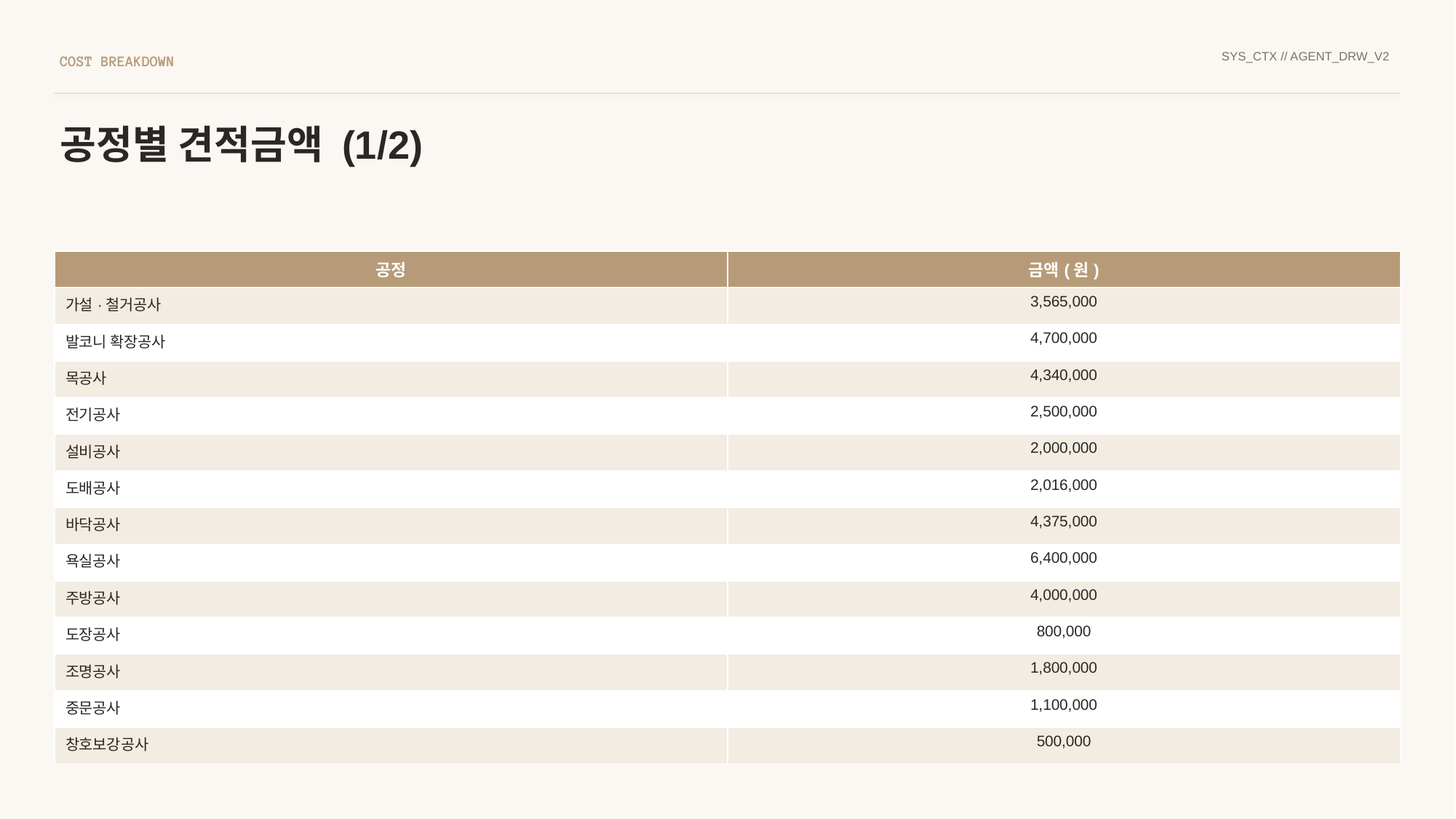

SYS_CTX // AGENT_DRW_V2
COST BREAKDOWN

공정별 견적금액 (1/2)
| 공정 | 금액(원) |
| --- | --- |
| 가설·철거공사 | 3,565,000 |
| 발코니 확장공사 | 4,700,000 |
| 목공사 | 4,340,000 |
| 전기공사 | 2,500,000 |
| 설비공사 | 2,000,000 |
| 도배공사 | 2,016,000 |
| 바닥공사 | 4,375,000 |
| 욕실공사 | 6,400,000 |
| 주방공사 | 4,000,000 |
| 도장공사 | 800,000 |
| 조명공사 | 1,800,000 |
| 중문공사 | 1,100,000 |
| 창호보강공사 | 500,000 |